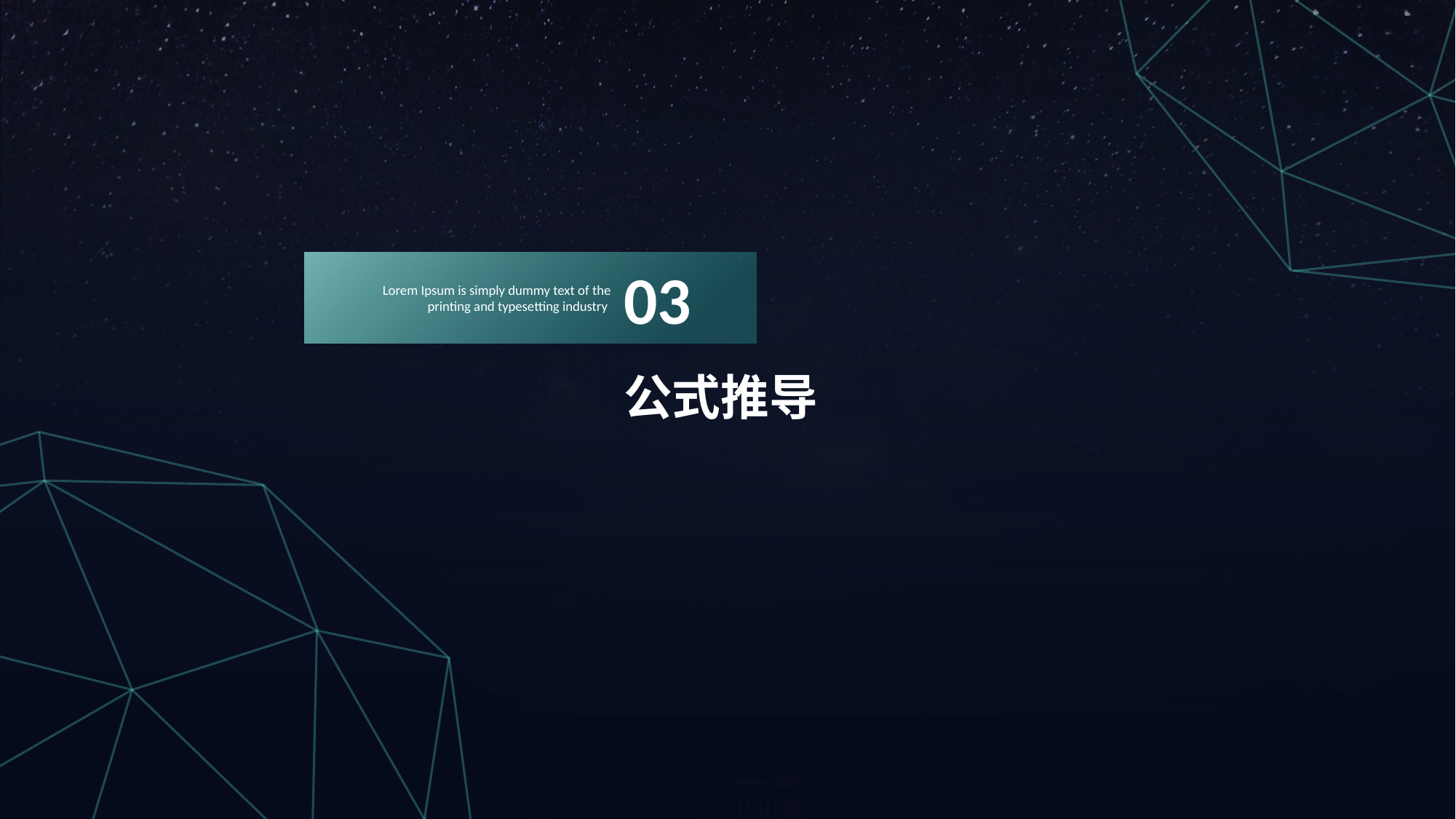

03

Lorem Ipsum is simply dummy text of the printing and typesetting industry
公式推导